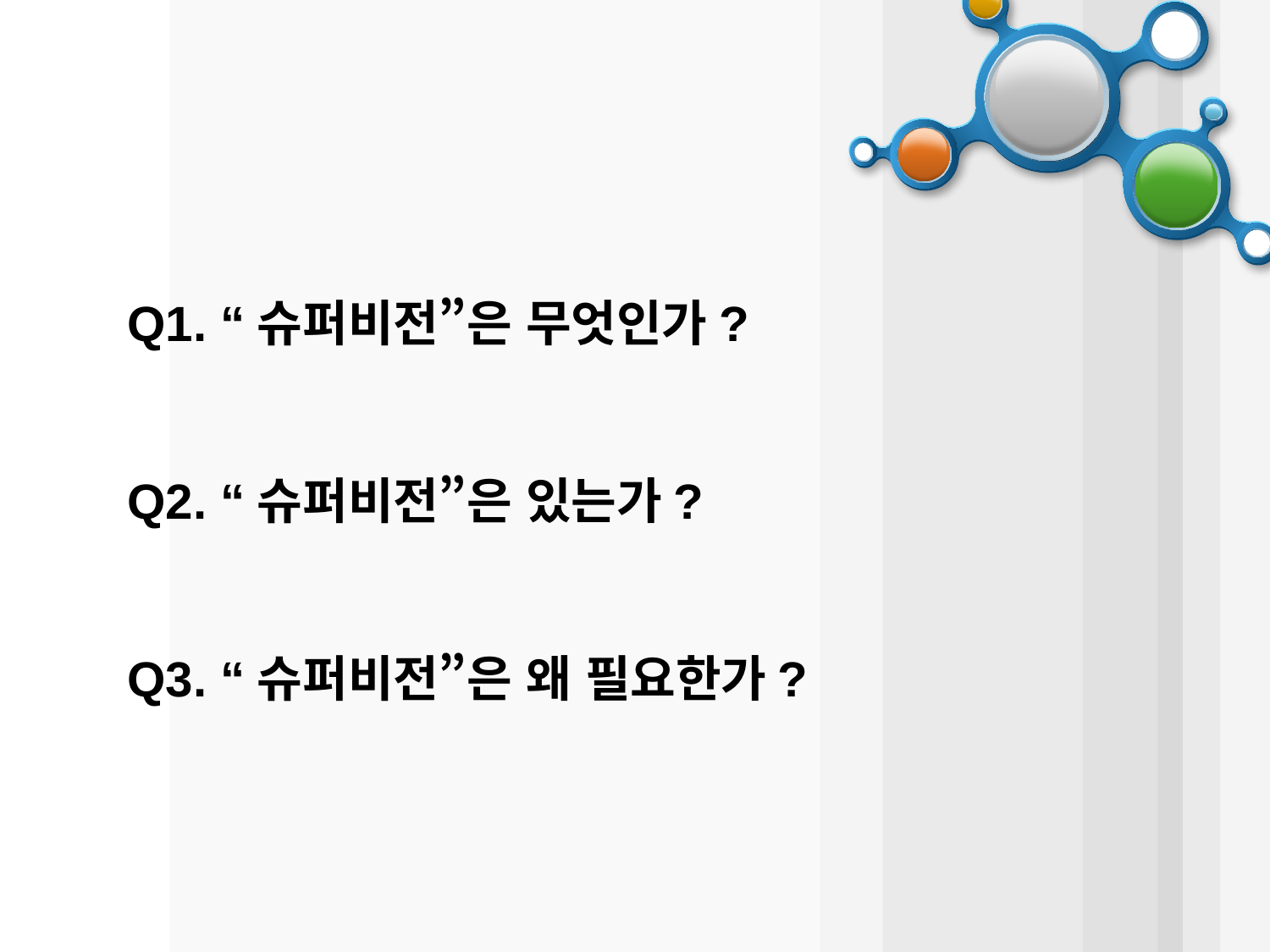

Q1. “슈퍼비전”은 무엇인가?

Q2. “슈퍼비전”은 있는가?

Q3. “슈퍼비전”은 왜 필요한가?